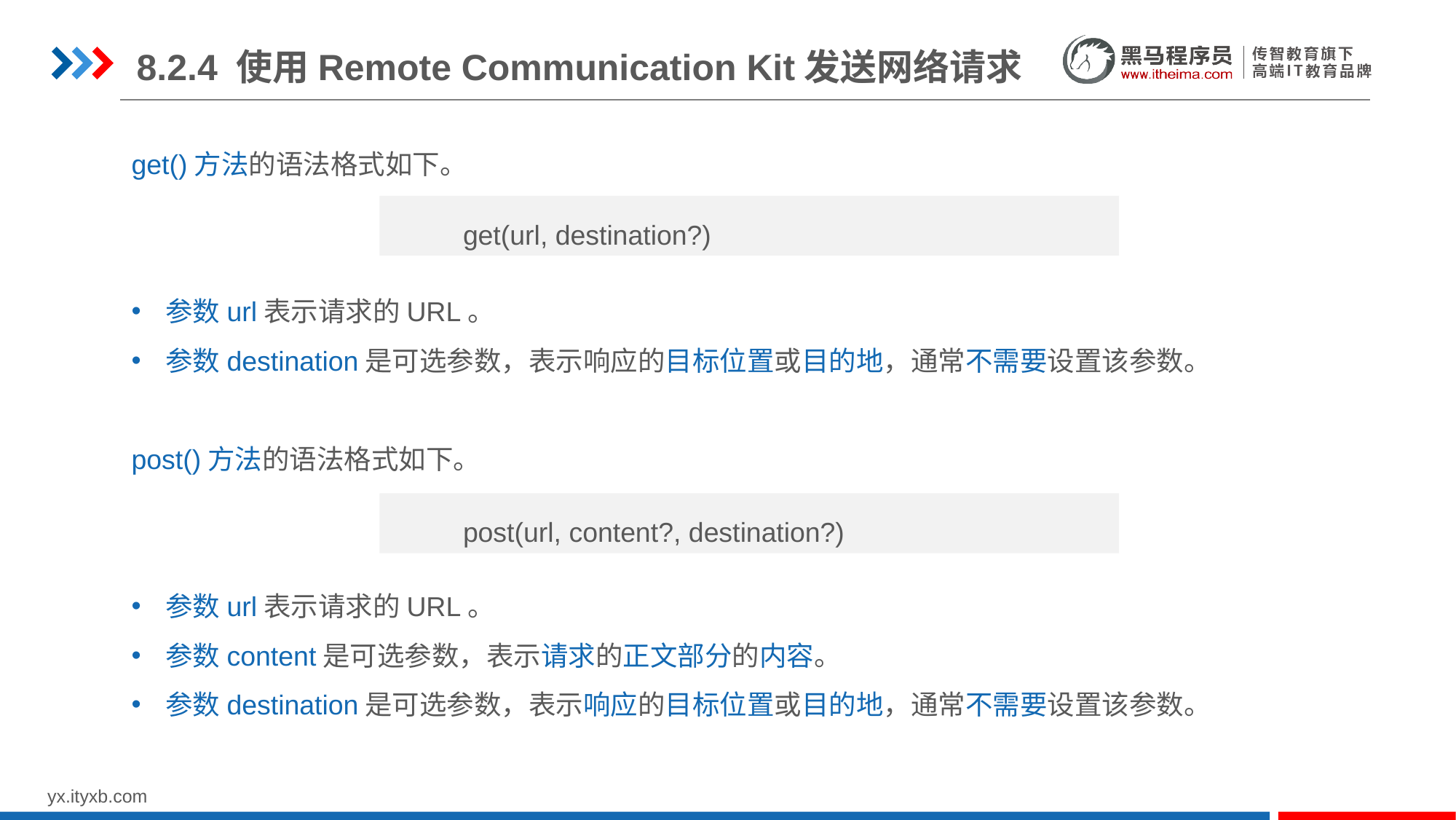

8.2.4 使用Remote Communication Kit发送网络请求
get()方法的语法格式如下。

参数url表示请求的URL。
参数destination是可选参数，表示响应的目标位置或目的地，通常不需要设置该参数。

post()方法的语法格式如下。

参数url表示请求的URL。
参数content是可选参数，表示请求的正文部分的内容。
参数destination是可选参数，表示响应的目标位置或目的地，通常不需要设置该参数。
get(url, destination?)
post(url, content?, destination?)